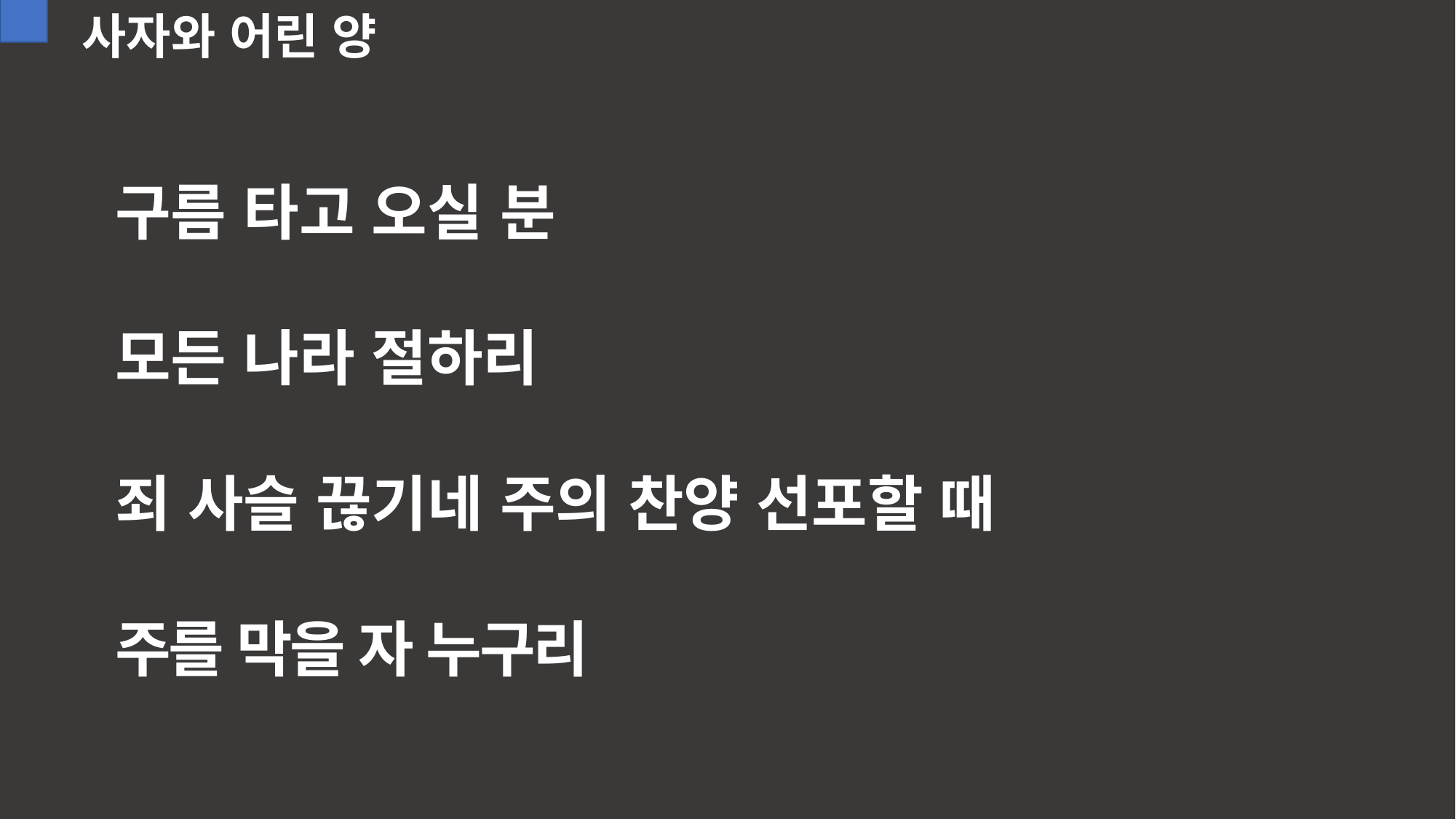

사자와 어린 양

구름 타고 오실 분
모든 나라 절하리
죄 사슬 끊기네 주의 찬양 선포할 때
주를 막을 자 누구리